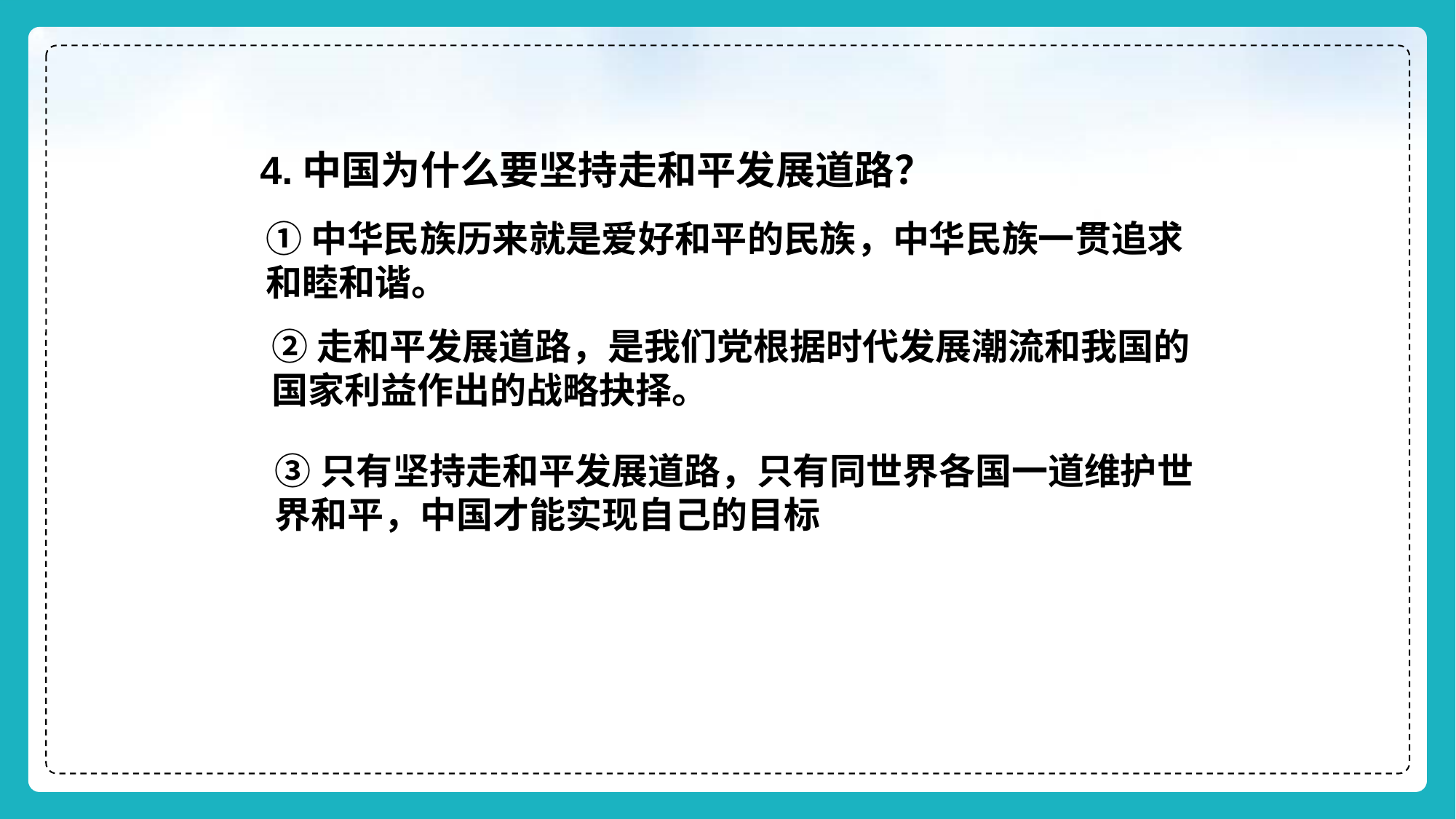

4.中国为什么要坚持走和平发展道路？
①中华民族历来就是爱好和平的民族，中华民族一贯追求和睦和谐。
②走和平发展道路，是我们党根据时代发展潮流和我国的国家利益作出的战略抉择。

③只有坚持走和平发展道路，只有同世界各国一道维护世界和平，中国才能实现自己的目标